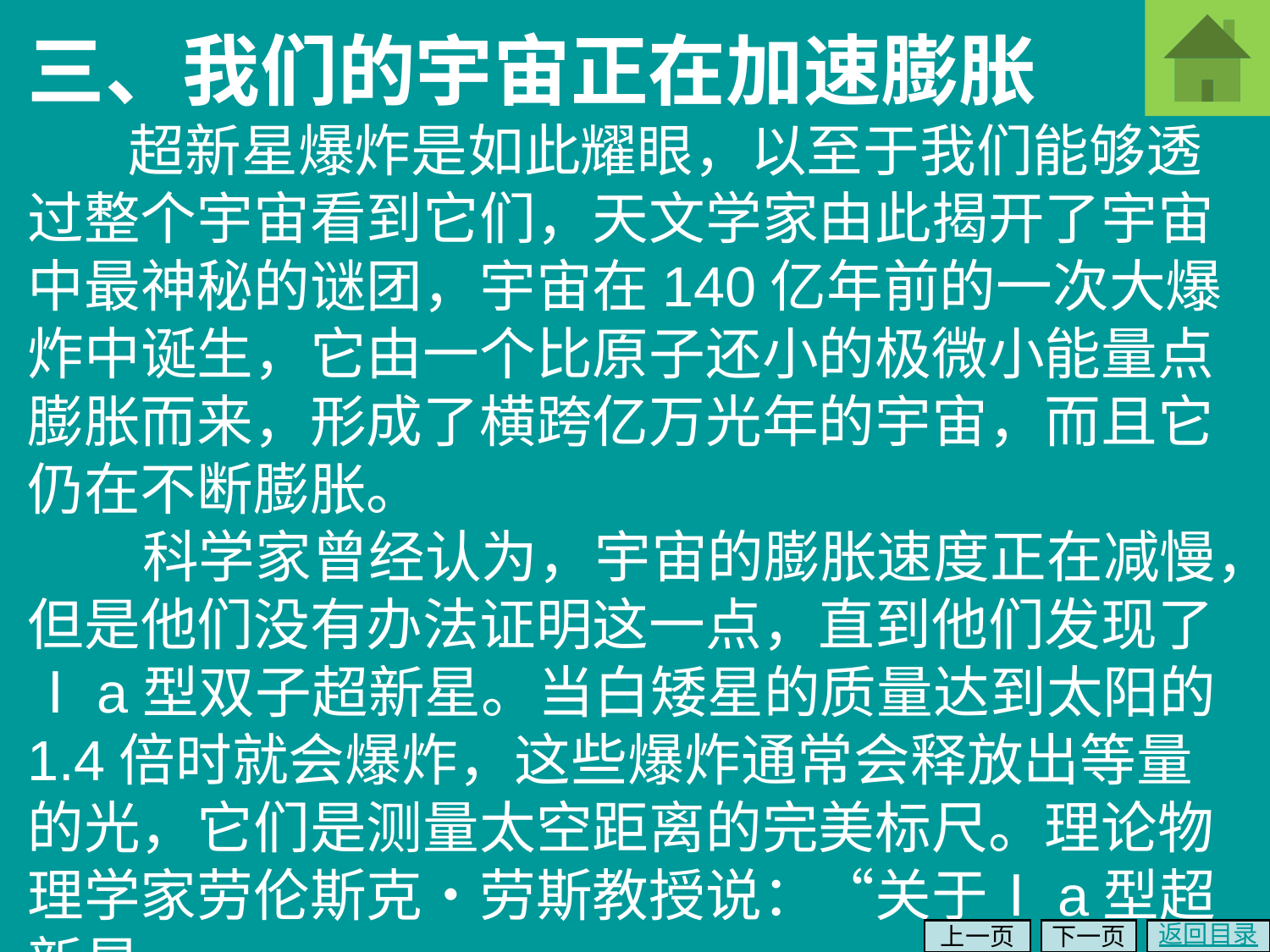

三、我们的宇宙正在加速膨胀
             超新星爆炸是如此耀眼，以至于我们能够透过整个宇宙看到它们，天文学家由此揭开了宇宙中最神秘的谜团，宇宙在140亿年前的一次大爆炸中诞生，它由一个比原子还小的极微小能量点膨胀而来，形成了横跨亿万光年的宇宙，而且它仍在不断膨胀。
        科学家曾经认为，宇宙的膨胀速度正在减慢，但是他们没有办法证明这一点，直到他们发现了Ⅰa型双子超新星。当白矮星的质量达到太阳的1.4倍时就会爆炸，这些爆炸通常会释放出等量的光，它们是测量太空距离的完美标尺。理论物理学家劳伦斯克•劳斯教授说：“关于Ⅰa型超新星，
上一页
下一页
返回目录